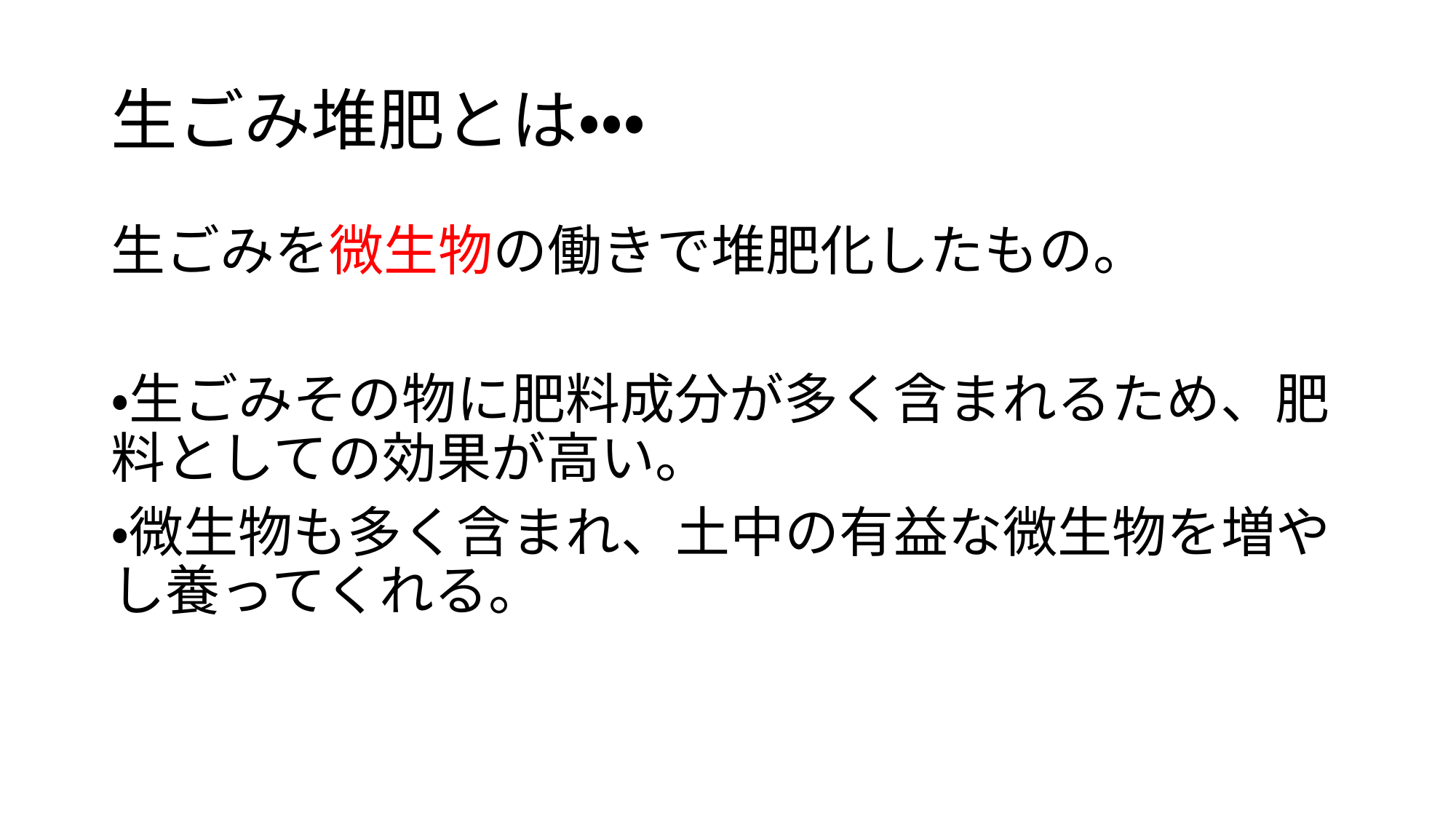

# 生ごみ堆肥とは・・・
生ごみを微生物の働きで堆肥化したもの。

・生ごみその物に肥料成分が多く含まれるため、肥料としての効果が高い。
・微生物も多く含まれ、土中の有益な微生物を増やし養ってくれる。